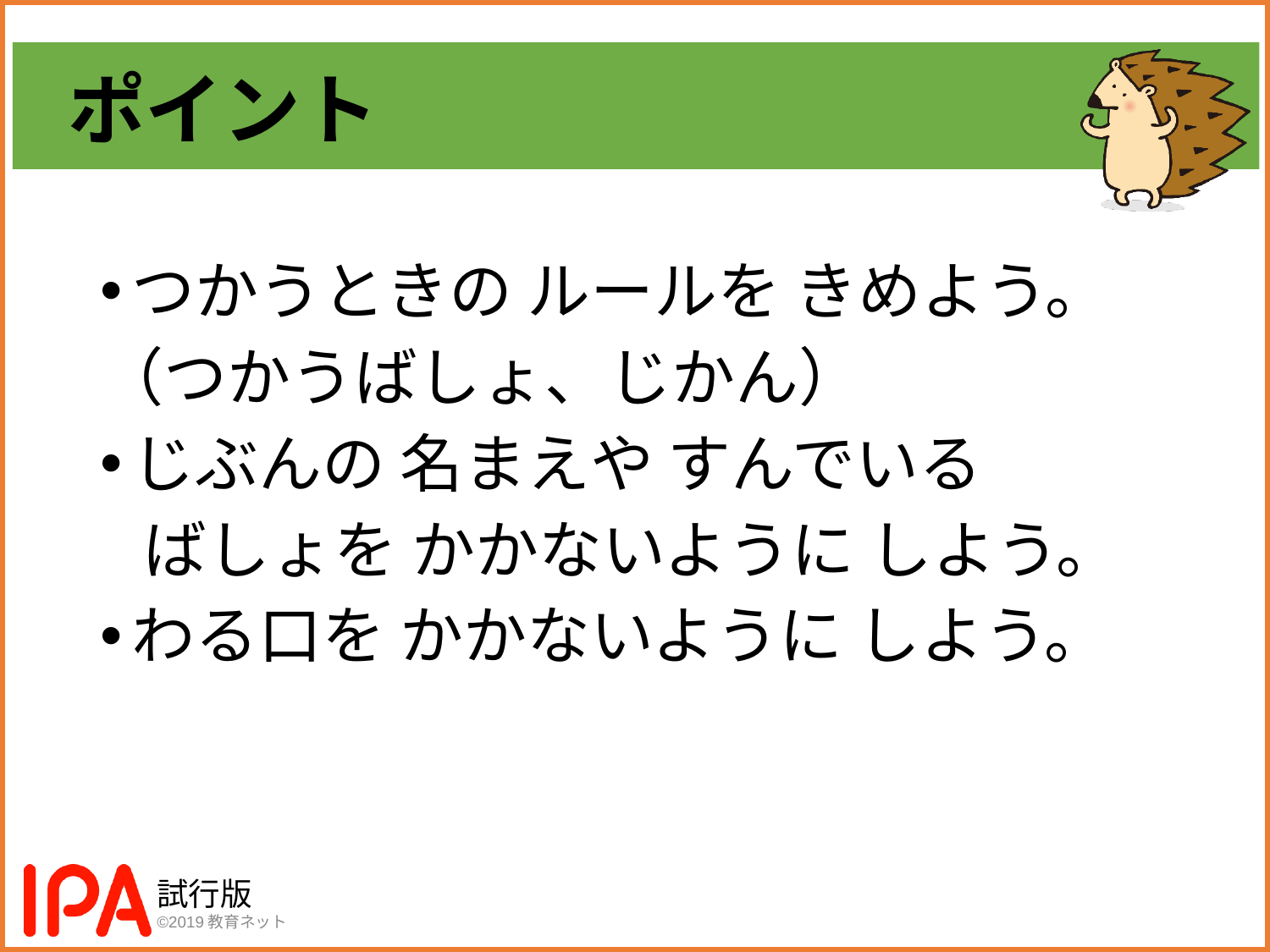

# ポイント
つかうときの ルールを きめよう。
（つかうばしょ、じかん）
じぶんの 名まえや すんでいる
  ばしょを かかないように しよう。
わる口を かかないように しよう。